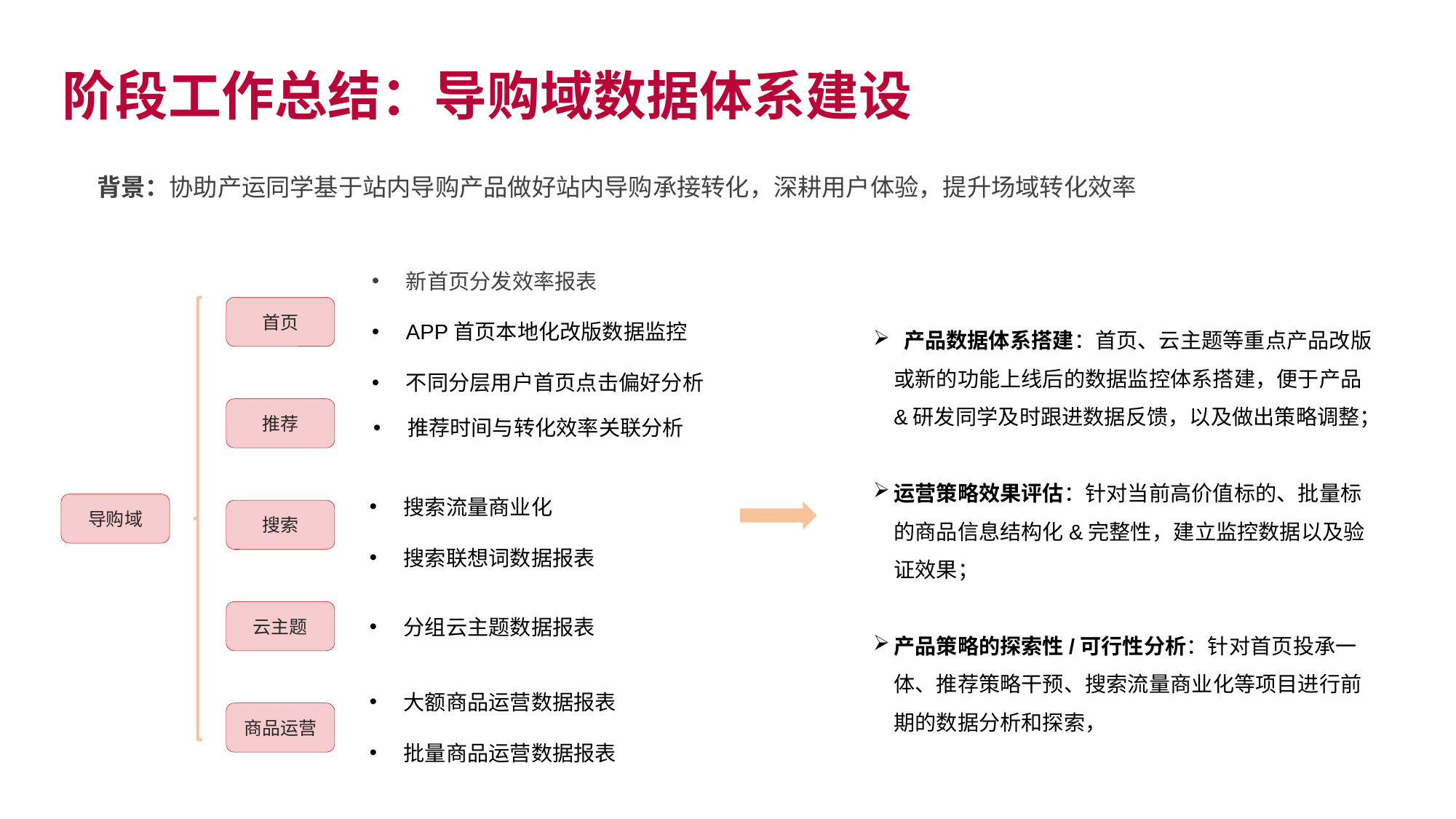

阶段工作总结：导购域数据体系建设
背景：协助产运同学基于站内导购产品做好站内导购承接转化，深耕用户体验，提升场域转化效率

新首页分发效率报表

APP首页本地化改版数据监控

不同分层用户首页点击偏好分析

首页
推荐
导购域
搜索
云主题
商品运营
推荐时间与转化效率关联分析
搜索流量商业化

搜索联想词数据报表
分组云主题数据报表

大额商品运营数据报表

批量商品运营数据报表
 产品数据体系搭建：首页、云主题等重点产品改版或新的功能上线后的数据监控体系搭建，便于产品&研发同学及时跟进数据反馈，以及做出策略调整；

运营策略效果评估：针对当前高价值标的、批量标的商品信息结构化&完整性，建立监控数据以及验证效果；

产品策略的探索性/可行性分析：针对首页投承一体、推荐策略干预、搜索流量商业化等项目进行前期的数据分析和探索，